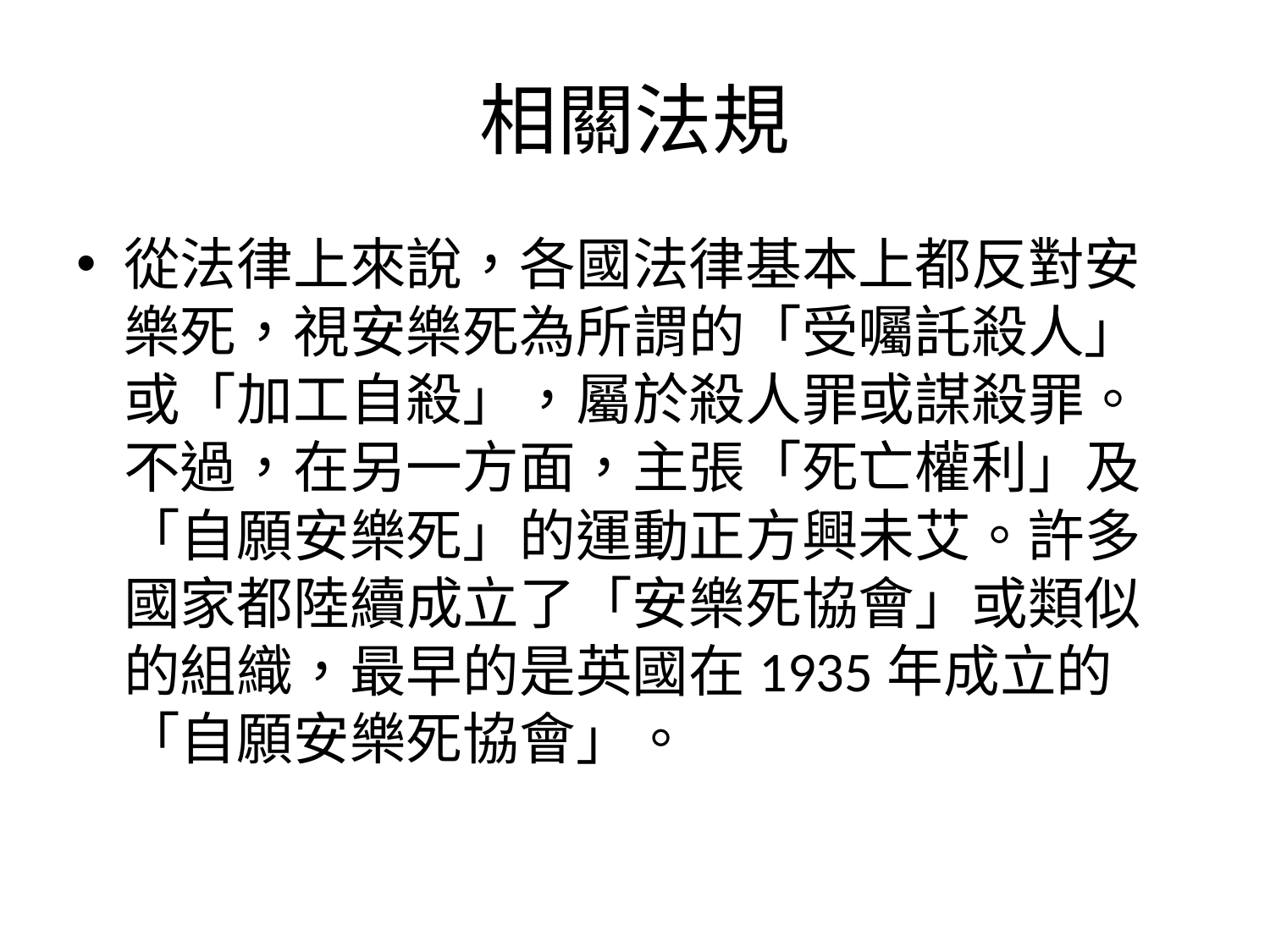

# 相關法規
從法律上來說，各國法律基本上都反對安樂死，視安樂死為所謂的「受囑託殺人」或「加工自殺」，屬於殺人罪或謀殺罪。不過，在另一方面，主張「死亡權利」及「自願安樂死」的運動正方興未艾。許多國家都陸續成立了「安樂死協會」或類似的組織，最早的是英國在1935年成立的「自願安樂死協會」。